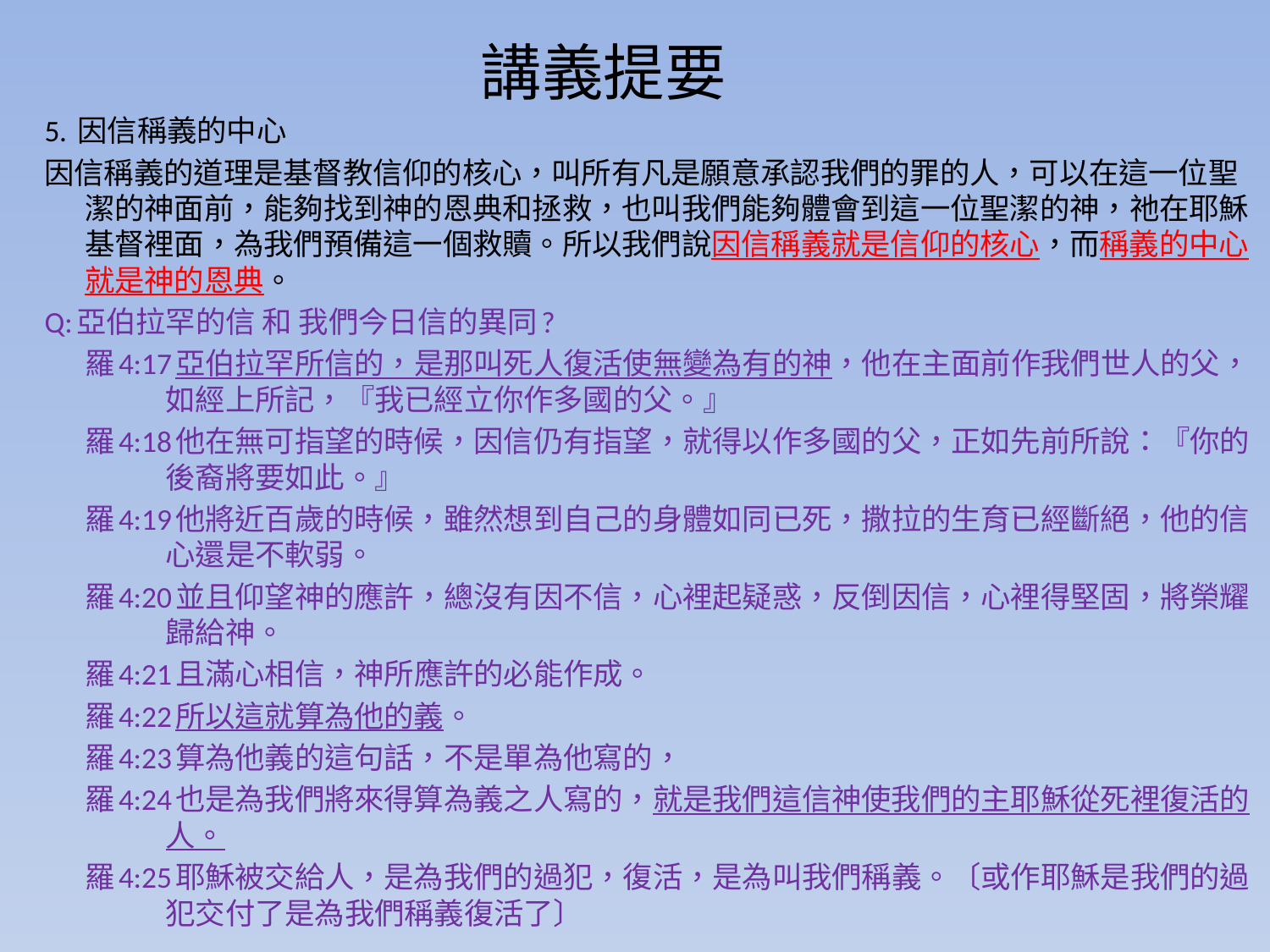

# 講義提要
5. 因信稱義的中心
因信稱義的道理是基督教信仰的核心，叫所有凡是願意承認我們的罪的人，可以在這一位聖潔的神面前，能夠找到神的恩典和拯救，也叫我們能夠體會到這一位聖潔的神，祂在耶穌基督裡面，為我們預備這一個救贖。所以我們說因信稱義就是信仰的核心，而稱義的中心就是神的恩典。
Q:亞伯拉罕的信 和 我們今日信的異同?
羅4:17亞伯拉罕所信的，是那叫死人復活使無變為有的神，他在主面前作我們世人的父，如經上所記，『我已經立你作多國的父。』
羅4:18他在無可指望的時候，因信仍有指望，就得以作多國的父，正如先前所說：『你的後裔將要如此。』
羅4:19他將近百歲的時候，雖然想到自己的身體如同已死，撒拉的生育已經斷絕，他的信心還是不軟弱。
羅4:20並且仰望神的應許，總沒有因不信，心裡起疑惑，反倒因信，心裡得堅固，將榮耀歸給神。
羅4:21且滿心相信，神所應許的必能作成。
羅4:22所以這就算為他的義。
羅4:23算為他義的這句話，不是單為他寫的，
羅4:24也是為我們將來得算為義之人寫的，就是我們這信神使我們的主耶穌從死裡復活的人。
羅4:25耶穌被交給人，是為我們的過犯，復活，是為叫我們稱義。〔或作耶穌是我們的過犯交付了是為我們稱義復活了〕